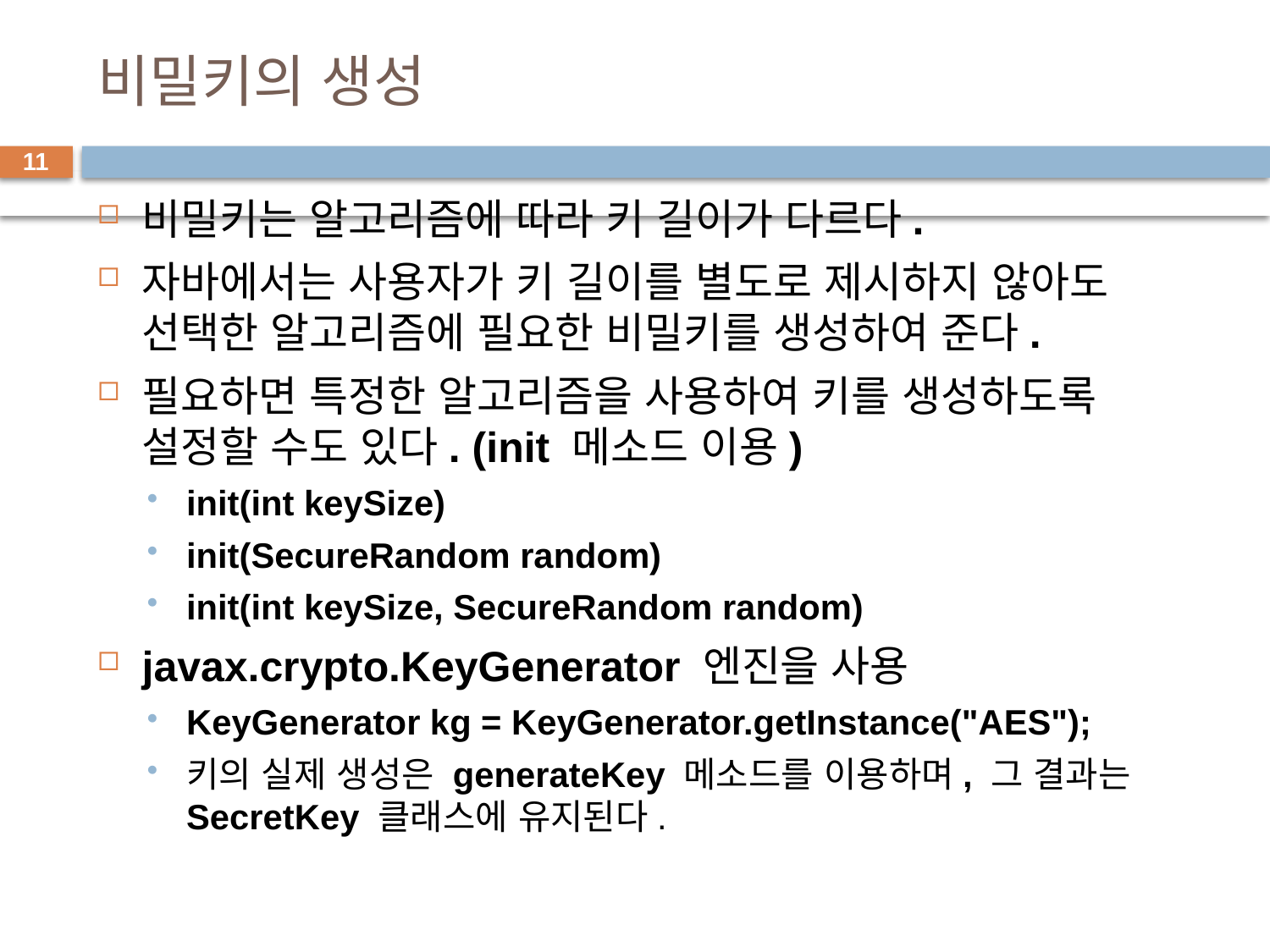

# 비밀키의 생성
11
비밀키는 알고리즘에 따라 키 길이가 다르다.
자바에서는 사용자가 키 길이를 별도로 제시하지 않아도 선택한 알고리즘에 필요한 비밀키를 생성하여 준다.
필요하면 특정한 알고리즘을 사용하여 키를 생성하도록 설정할 수도 있다. (init 메소드 이용)
init(int keySize)
init(SecureRandom random)
init(int keySize, SecureRandom random)
javax.crypto.KeyGenerator 엔진을 사용
KeyGenerator kg = KeyGenerator.getInstance("AES");
키의 실제 생성은 generateKey 메소드를 이용하며, 그 결과는 SecretKey 클래스에 유지된다.